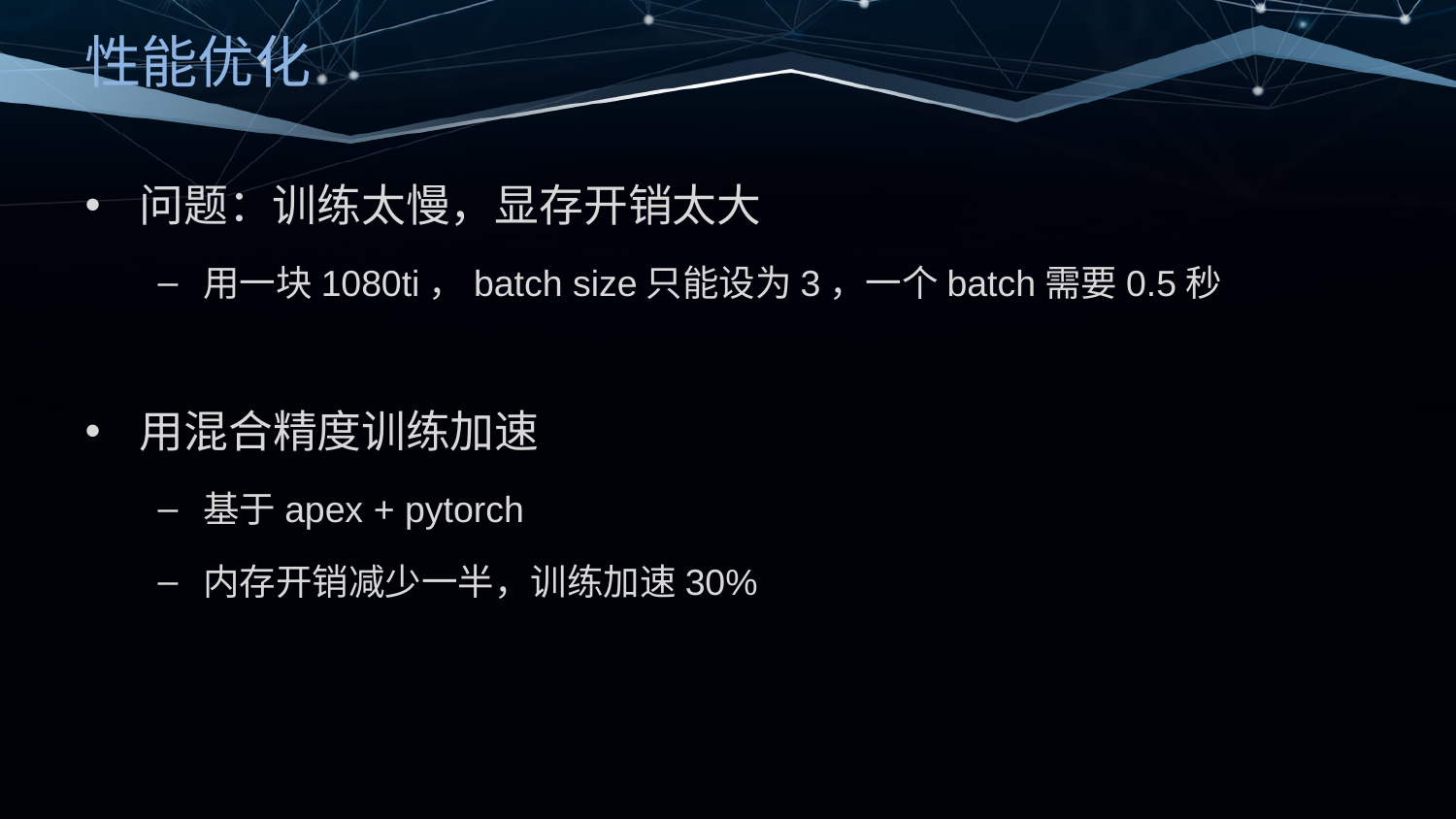

# 性能优化
问题：训练太慢，显存开销太大
用一块1080ti，batch size只能设为3，一个batch需要0.5秒

用混合精度训练加速
基于apex + pytorch
内存开销减少一半，训练加速30%